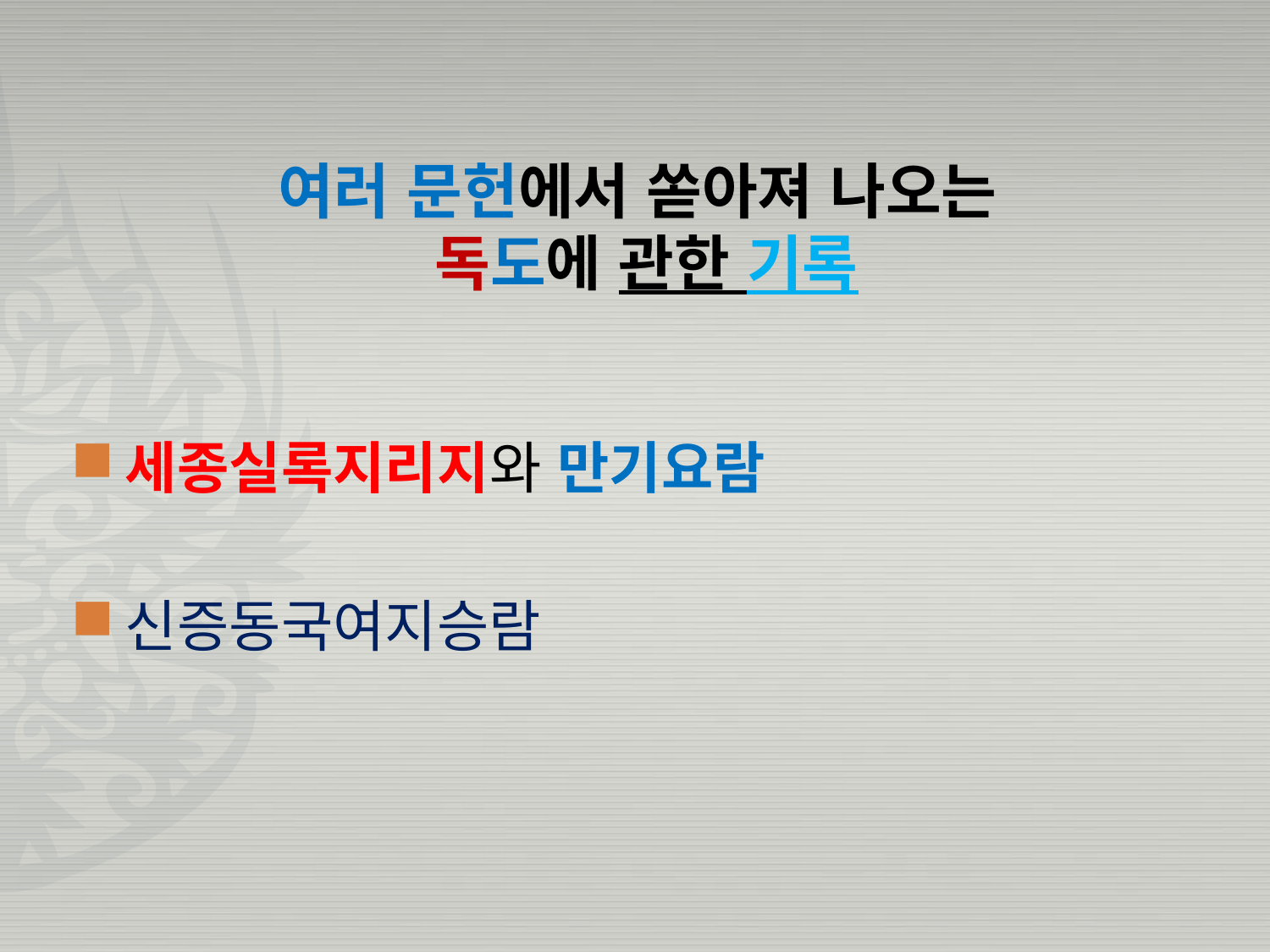

# 여러 문헌에서 쏟아져 나오는 독도에 관한 기록
세종실록지리지와 만기요람

신증동국여지승람